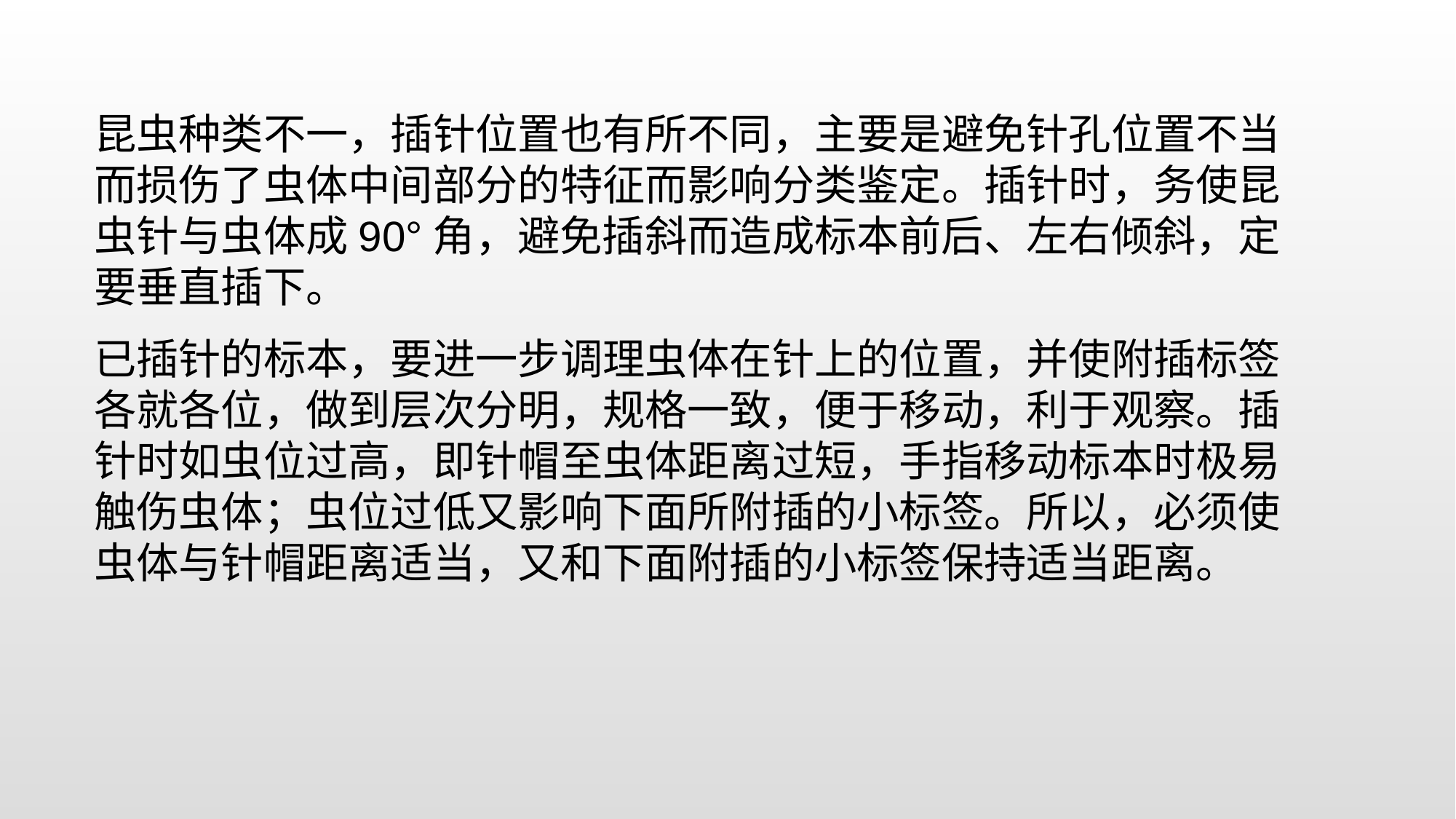

昆虫种类不一，插针位置也有所不同，主要是避免针孔位置不当而损伤了虫体中间部分的特征而影响分类鉴定。插针时，务使昆虫针与虫体成90°角，避免插斜而造成标本前后、左右倾斜，定要垂直插下。
已插针的标本，要进一步调理虫体在针上的位置，并使附插标签各就各位，做到层次分明，规格一致，便于移动，利于观察。插针时如虫位过高，即针帽至虫体距离过短，手指移动标本时极易触伤虫体；虫位过低又影响下面所附插的小标签。所以，必须使虫体与针帽距离适当，又和下面附插的小标签保持适当距离。